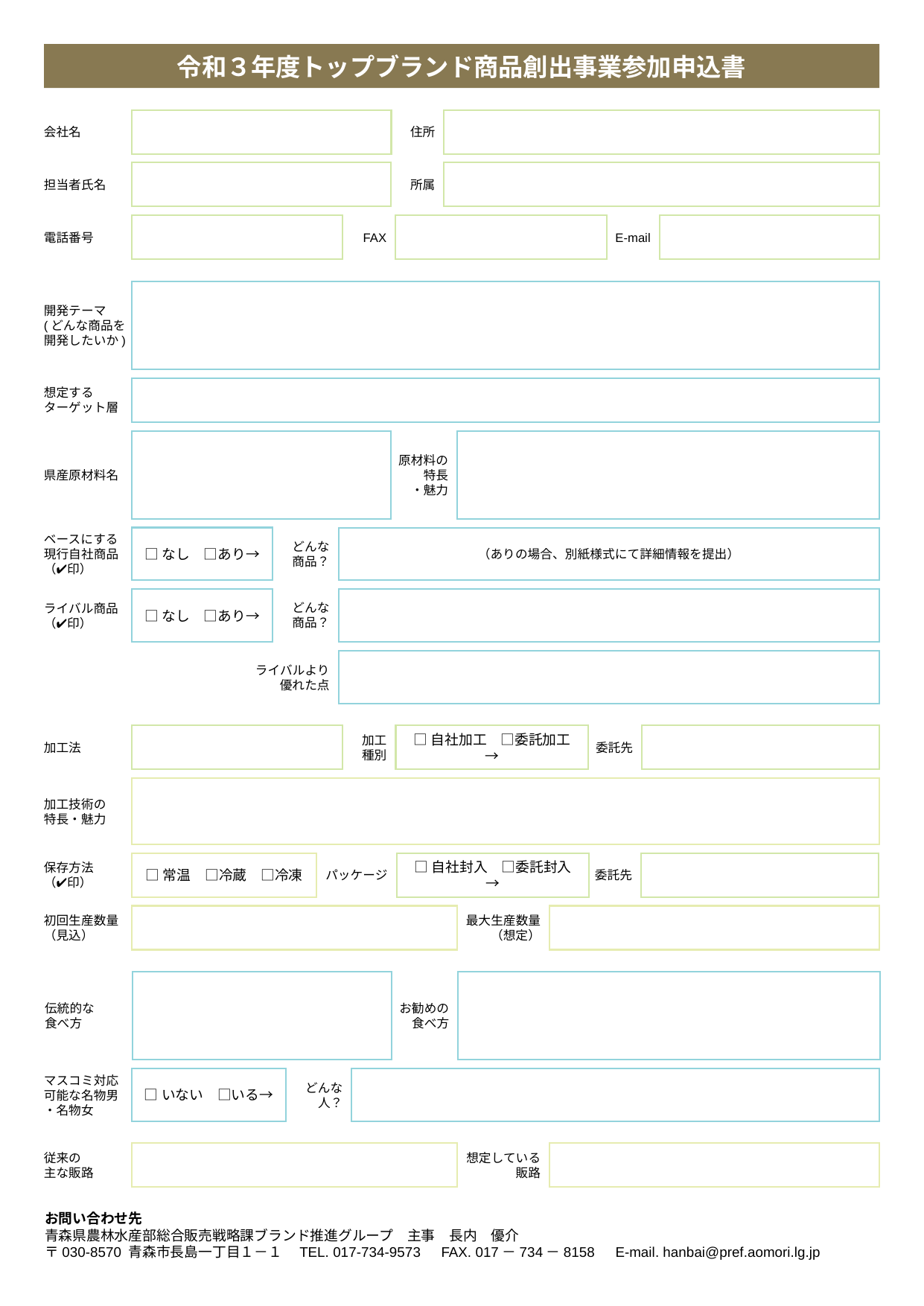

# 令和３年度トップブランド商品創出事業参加申込書
会社名

住所

担当者氏名

所属

電話番号

FAX

E-mail

開発テーマ
(どんな商品を
開発したいか)

想定する
ターゲット層

原材料の
特長
・魅力
県産原材料名

□なし　□あり→
（ありの場合、別紙様式にて詳細情報を提出）
どんな
商品？
ベースにする
現行自社商品
（✔印）

どんな
商品？
□なし　□あり→
ライバル商品
（✔印）
ライバルより
優れた点

加工法

加工
種別
□自社加工　□委託加工→
委託先

加工技術の
特長・魅力

委託先

保存方法
（✔印）
□常温　□冷蔵　□冷凍
パッケージ
□自社封入　□委託封入→
初回生産数量
（見込）

最大生産数量
（想定）

お勧めの
食べ方
伝統的な
食べ方

マスコミ対応
可能な名物男
・名物女
□いない　□いる→
どんな
人？

従来の
主な販路

想定している
販路

お問い合わせ先
⻘森県農林⽔産部総合販売戦略課ブランド推進グループ　主事　長内　優介
〒030-8570 ⻘森市⻑島一丁目１－１　TEL. 017-734-9573　FAX. 017－734－8158　E-mail. hanbai@pref.aomori.lg.jp